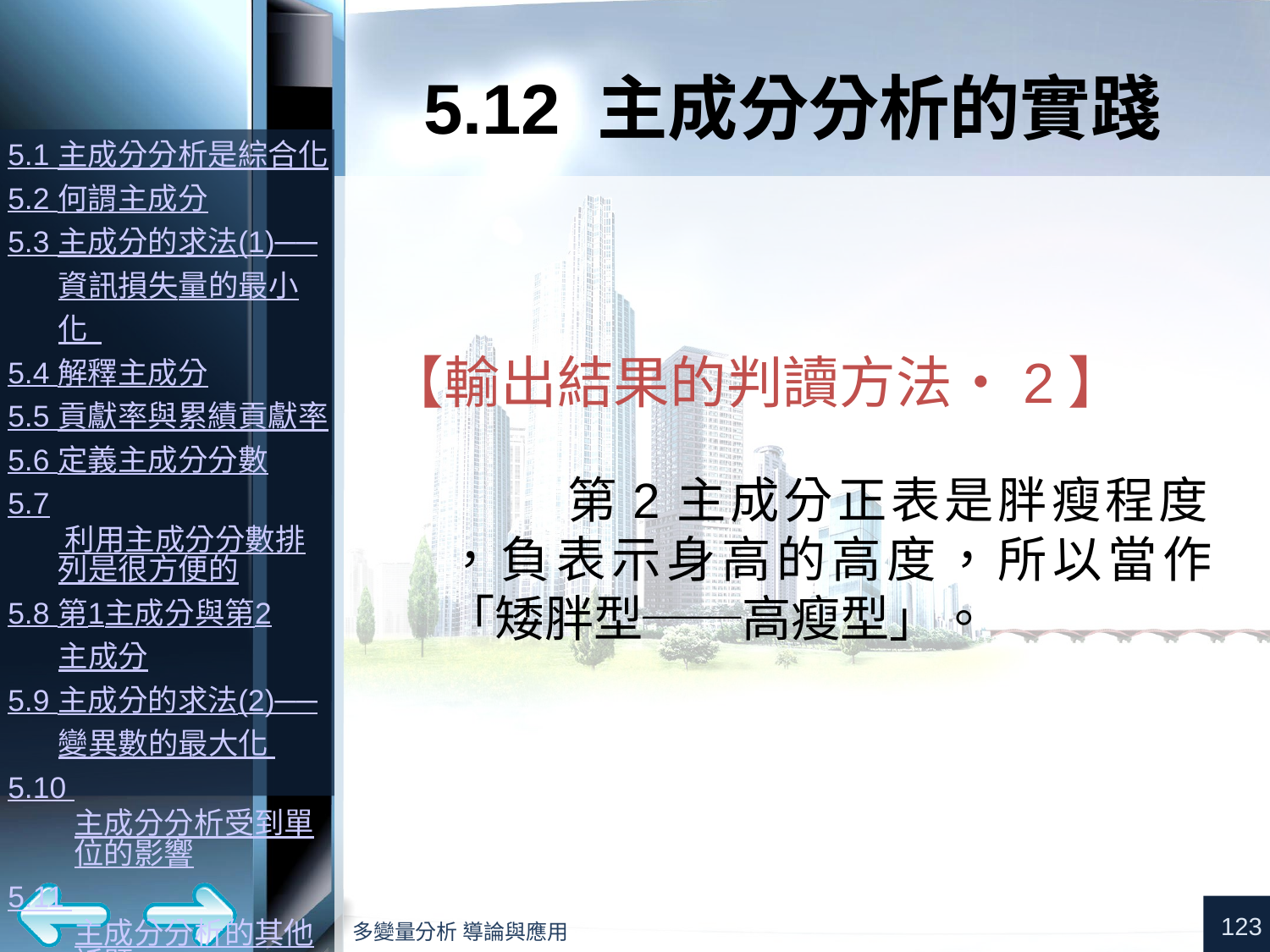

# 5.12 主成分分析的實踐
【輸出結果的判讀方法‧2】

第2主成分正表是胖瘦程度
，負表示身高的高度，所以當作「矮胖型──高瘦型」。

123
多變量分析 導論與應用